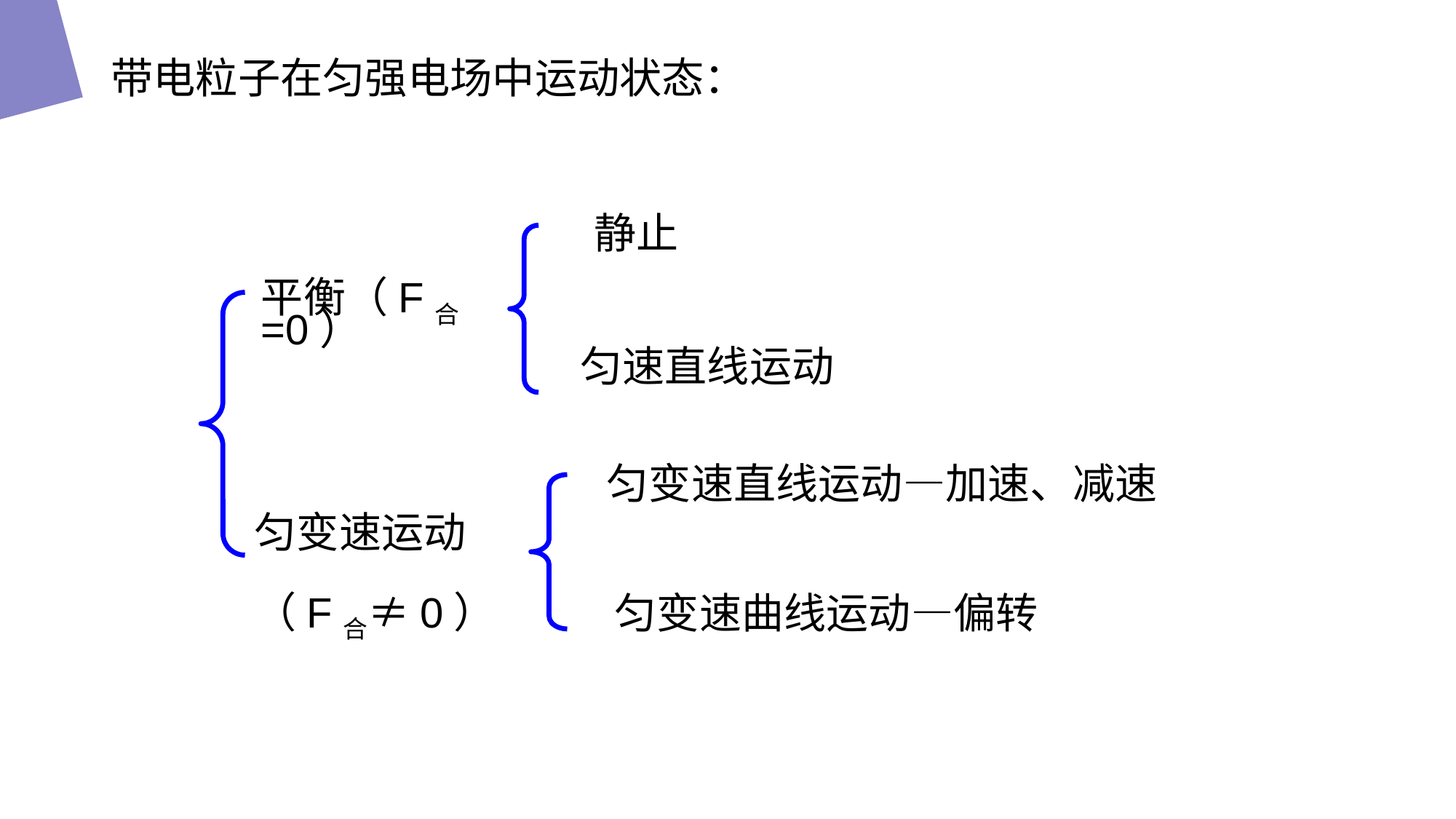

带电粒子在匀强电场中运动状态：
静止

平衡（F合=0）

匀速直线运动
匀变速直线运动—加速、减速
匀变速运动
（F合≠0）

匀变速曲线运动—偏转